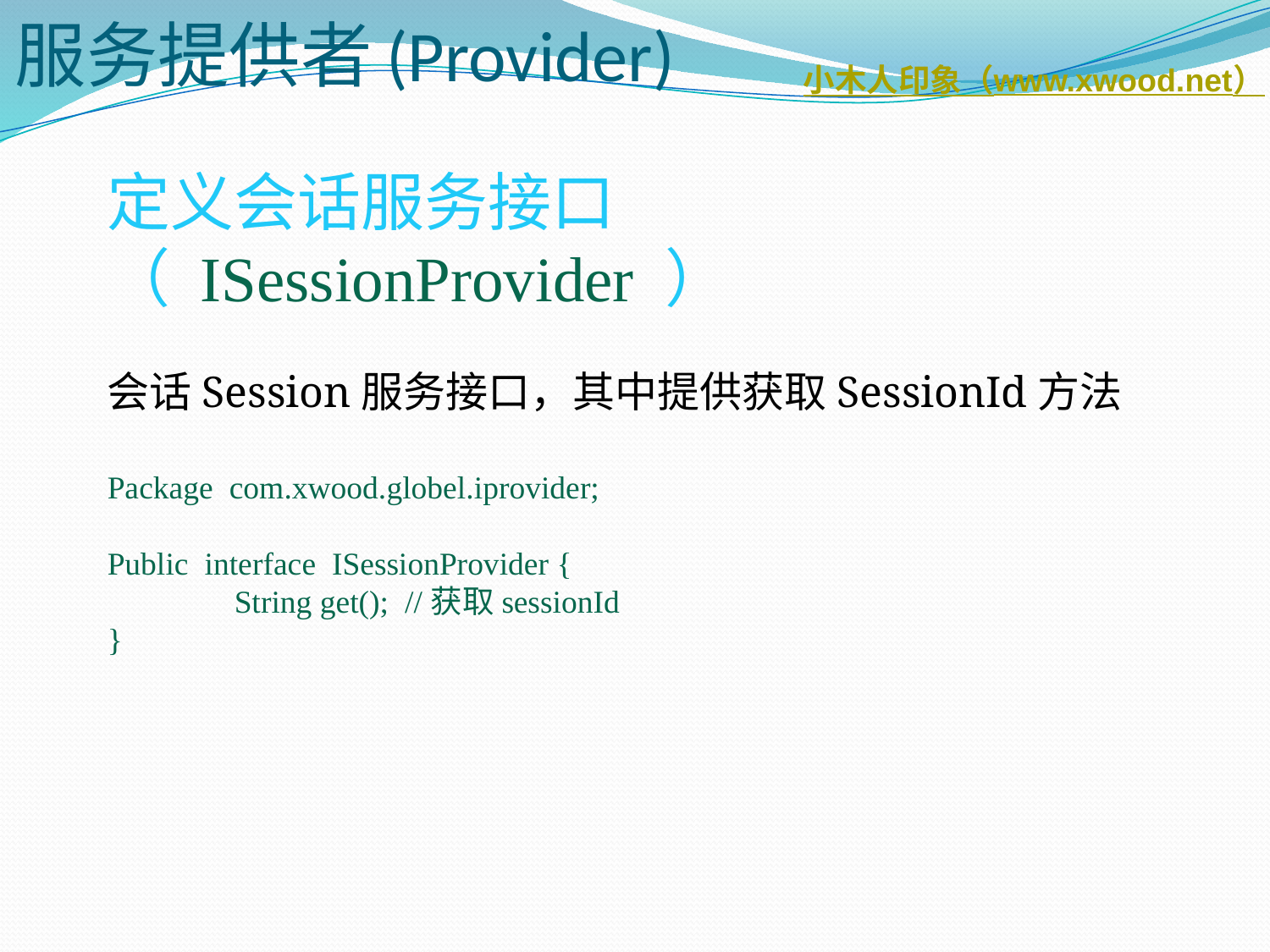

# 服务提供者(Provider)
定义会话服务接口（ ISessionProvider ）

会话Session服务接口，其中提供获取SessionId方法

Package  com.xwood.globel.iprovider;

Public  interface  ISessionProvider {
	String get();  //获取sessionId
}